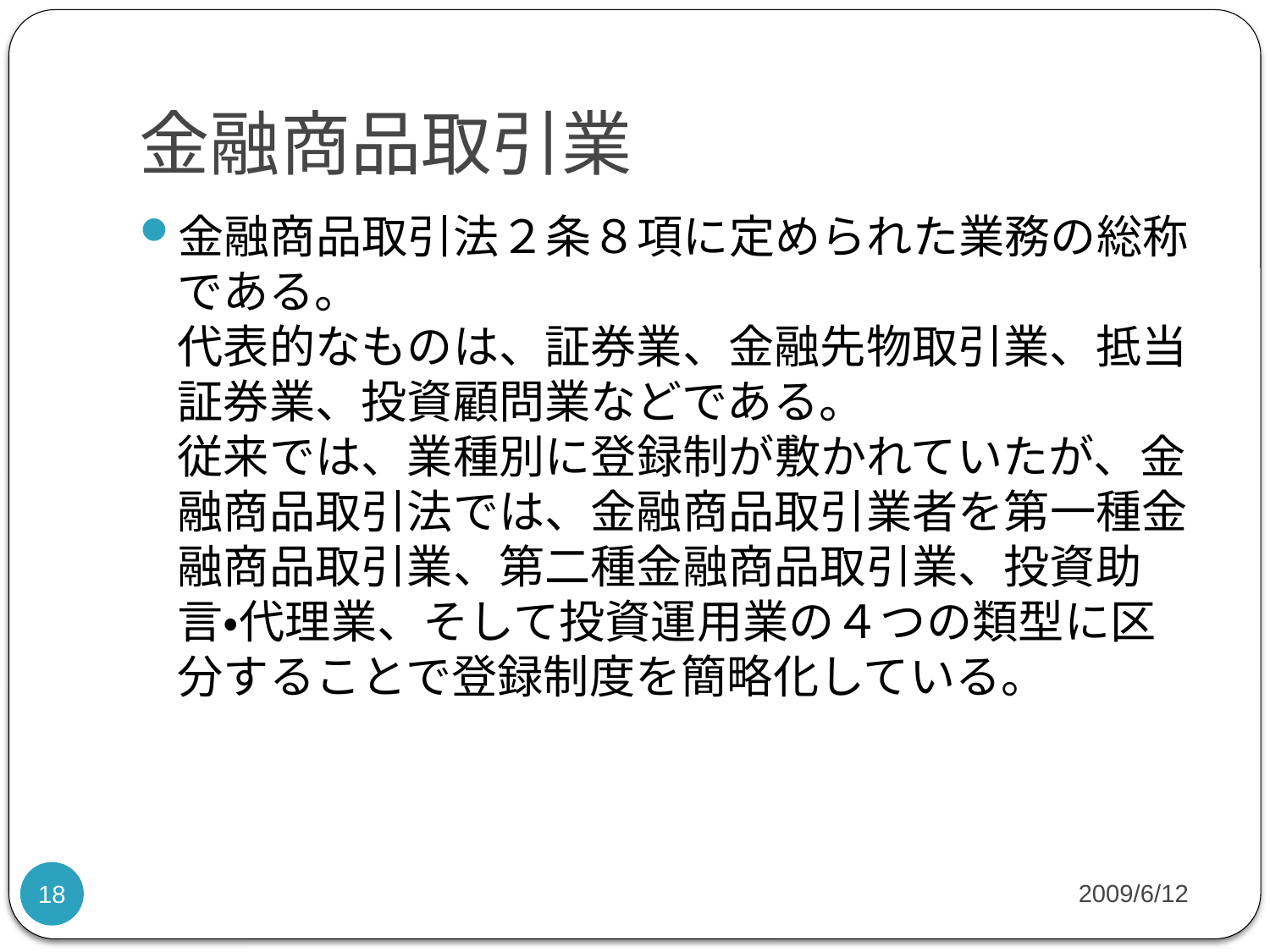

# 金融商品取引業
金融商品取引法２条８項に定められた業務の総称である。
代表的なものは、証券業、金融先物取引業、抵当証券業、投資顧問業などである。
従来では、業種別に登録制が敷かれていたが、金融商品取引法では、金融商品取引業者を第一種金融商品取引業、第二種金融商品取引業、投資助言・代理業、そして投資運用業の４つの類型に区分することで登録制度を簡略化している。
2009/6/12
18